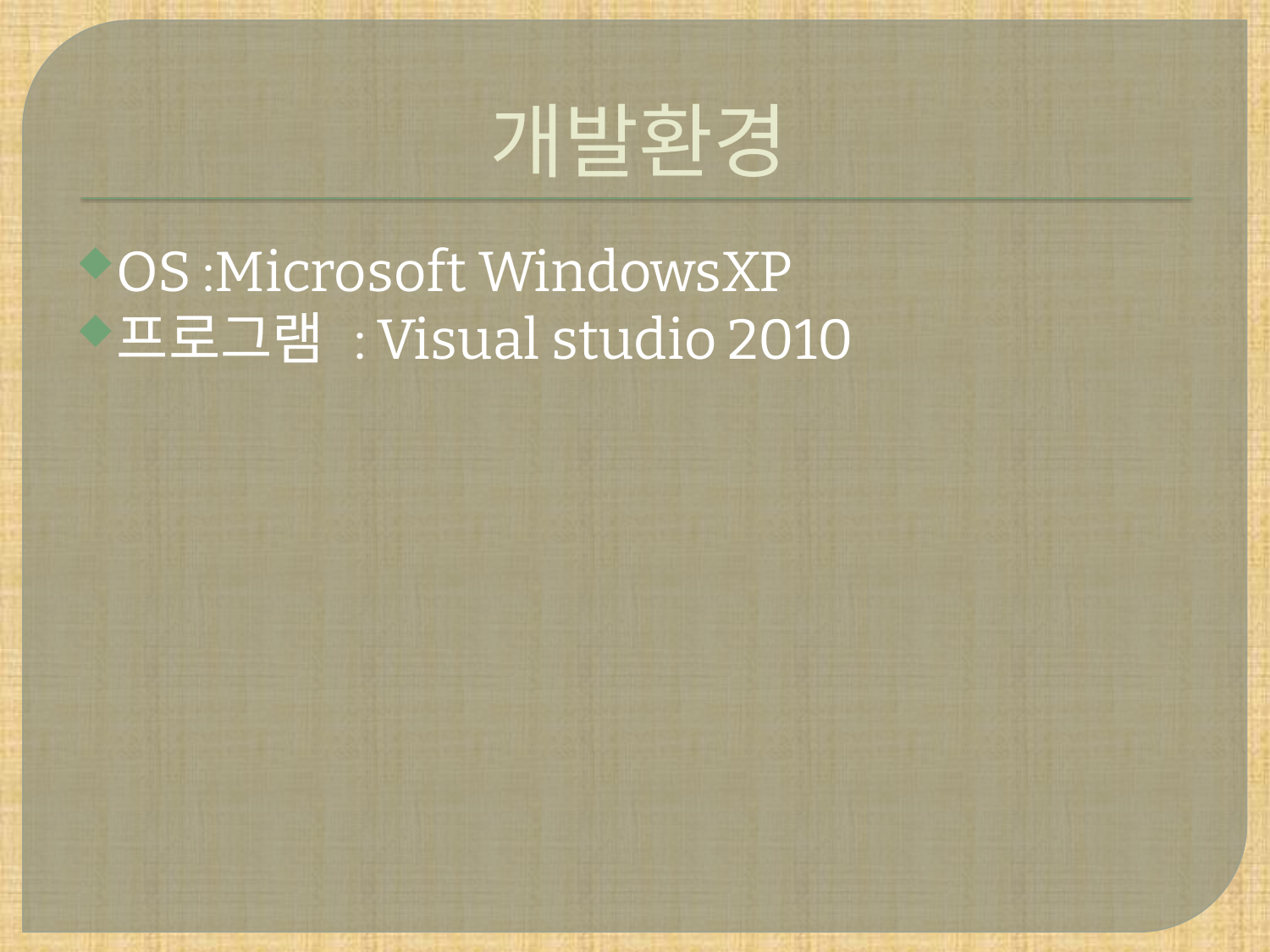

# 개발환경
OS :Microsoft WindowsXP
프로그램 : Visual studio 2010